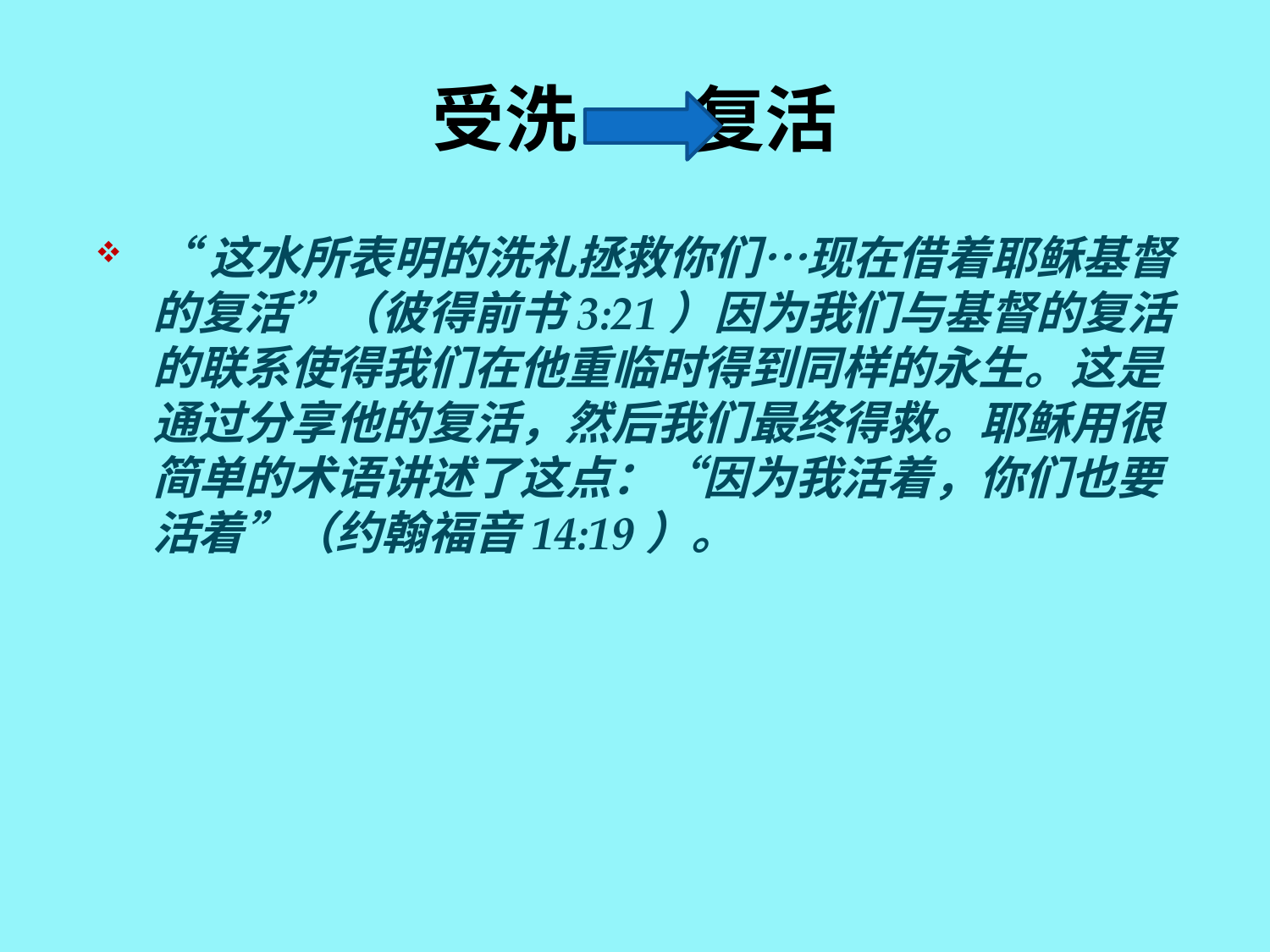

# 受洗       复活

“这水所表明的洗礼拯救你们…现在借着耶稣基督的复活”（彼得前书3:21）因为我们与基督的复活的联系使得我们在他重临时得到同样的永生。这是通过分享他的复活，然后我们最终得救。耶稣用很简单的术语讲述了这点：“因为我活着，你们也要活着”（约翰福音14:19）。